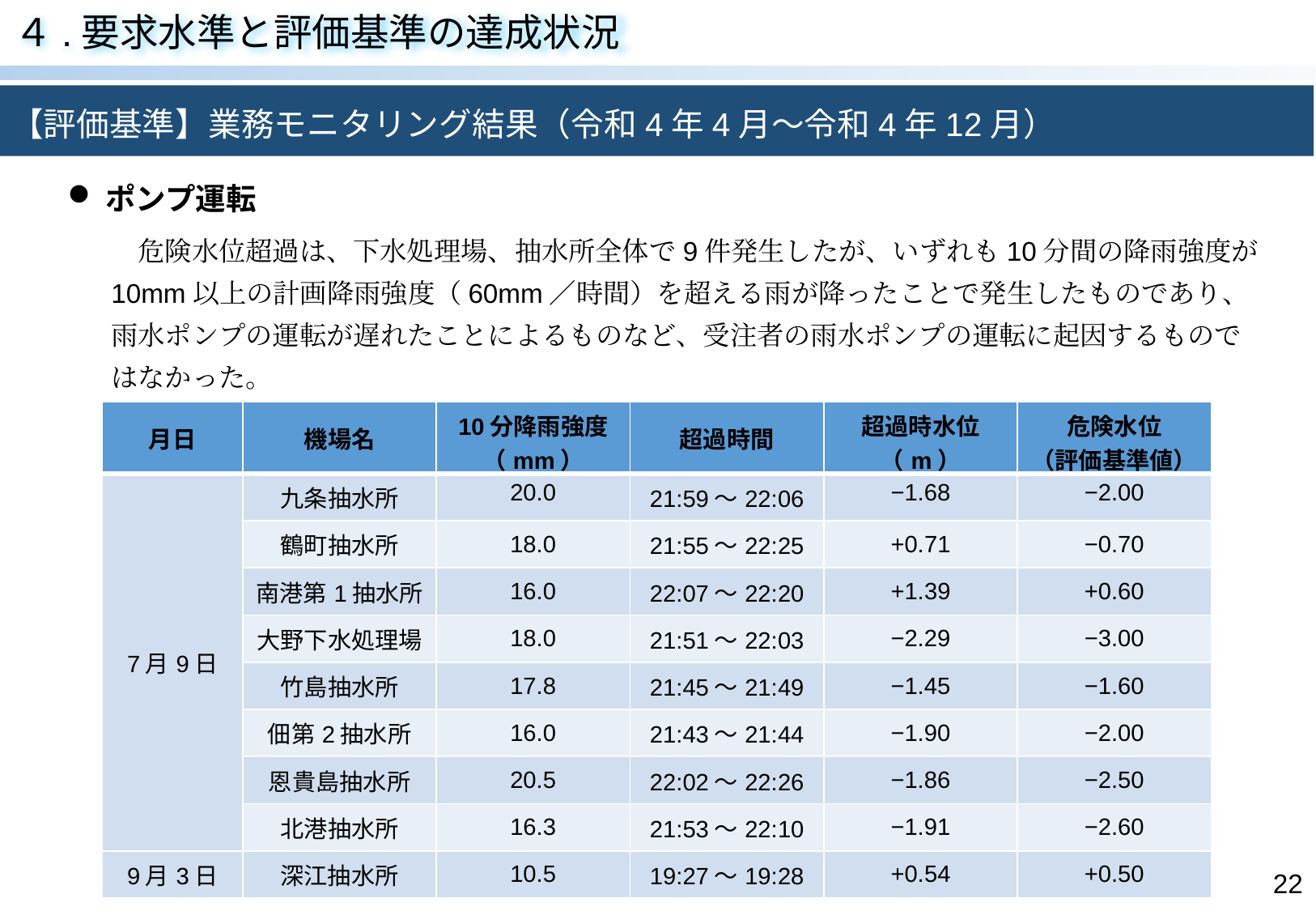

４.要求水準と評価基準の達成状況
【評価基準】業務モニタリング結果（令和4年4月～令和4年12月）
ポンプ運転
　危険水位超過は、下水処理場、抽水所全体で9件発生したが、いずれも10分間の降雨強度が10mm以上の計画降雨強度（60mm／時間）を超える雨が降ったことで発生したものであり、雨水ポンプの運転が遅れたことによるものなど、受注者の雨水ポンプの運転に起因するものではなかった。
| 月日 | 機場名 | 10分降雨強度 （mm） | 超過時間 | 超過時水位 （m） | 危険水位 （評価基準値） |
| --- | --- | --- | --- | --- | --- |
| 7月9日 | 九条抽水所 | 20.0 | 21:59～22:06 | −1.68 | −2.00 |
|  | 鶴町抽水所 | 18.0 | 21:55～22:25 | +0.71 | −0.70 |
|  | 南港第1抽水所 | 16.0 | 22:07～22:20 | +1.39 | +0.60 |
|  | 大野下水処理場 | 18.0 | 21:51～22:03 | −2.29 | −3.00 |
|  | 竹島抽水所 | 17.8 | 21:45～21:49 | −1.45 | −1.60 |
|  | 佃第2抽水所 | 16.0 | 21:43～21:44 | −1.90 | −2.00 |
|  | 恩貴島抽水所 | 20.5 | 22:02～22:26 | −1.86 | −2.50 |
|  | 北港抽水所 | 16.3 | 21:53～22:10 | −1.91 | −2.60 |
| 9月3日 | 深江抽水所 | 10.5 | 19:27～19:28 | +0.54 | +0.50 |
22